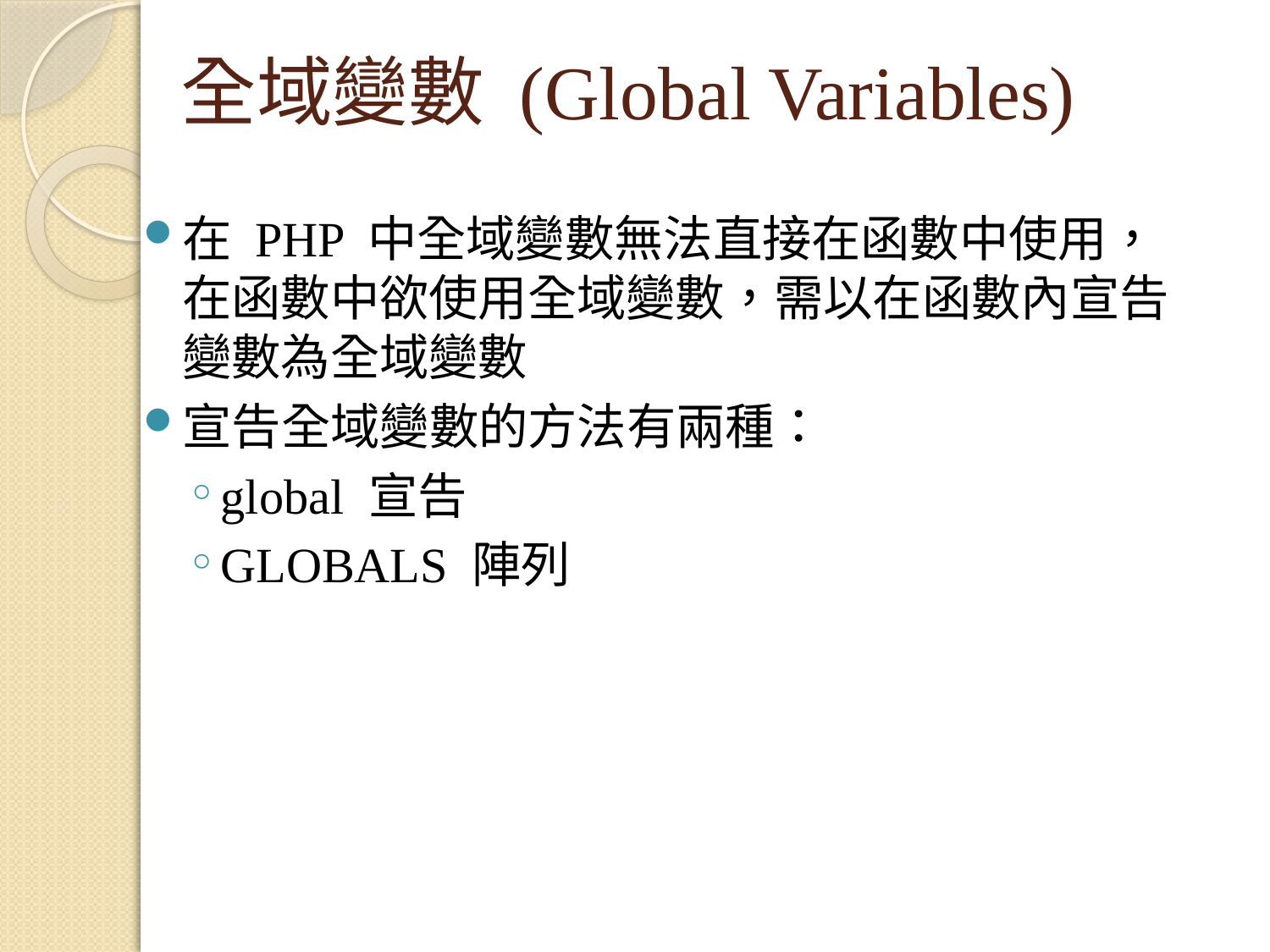

# 全域變數 (Global Variables)
在 PHP 中全域變數無法直接在函數中使用，在函數中欲使用全域變數，需以在函數內宣告變數為全域變數
宣告全域變數的方法有兩種：
global 宣告
GLOBALS 陣列